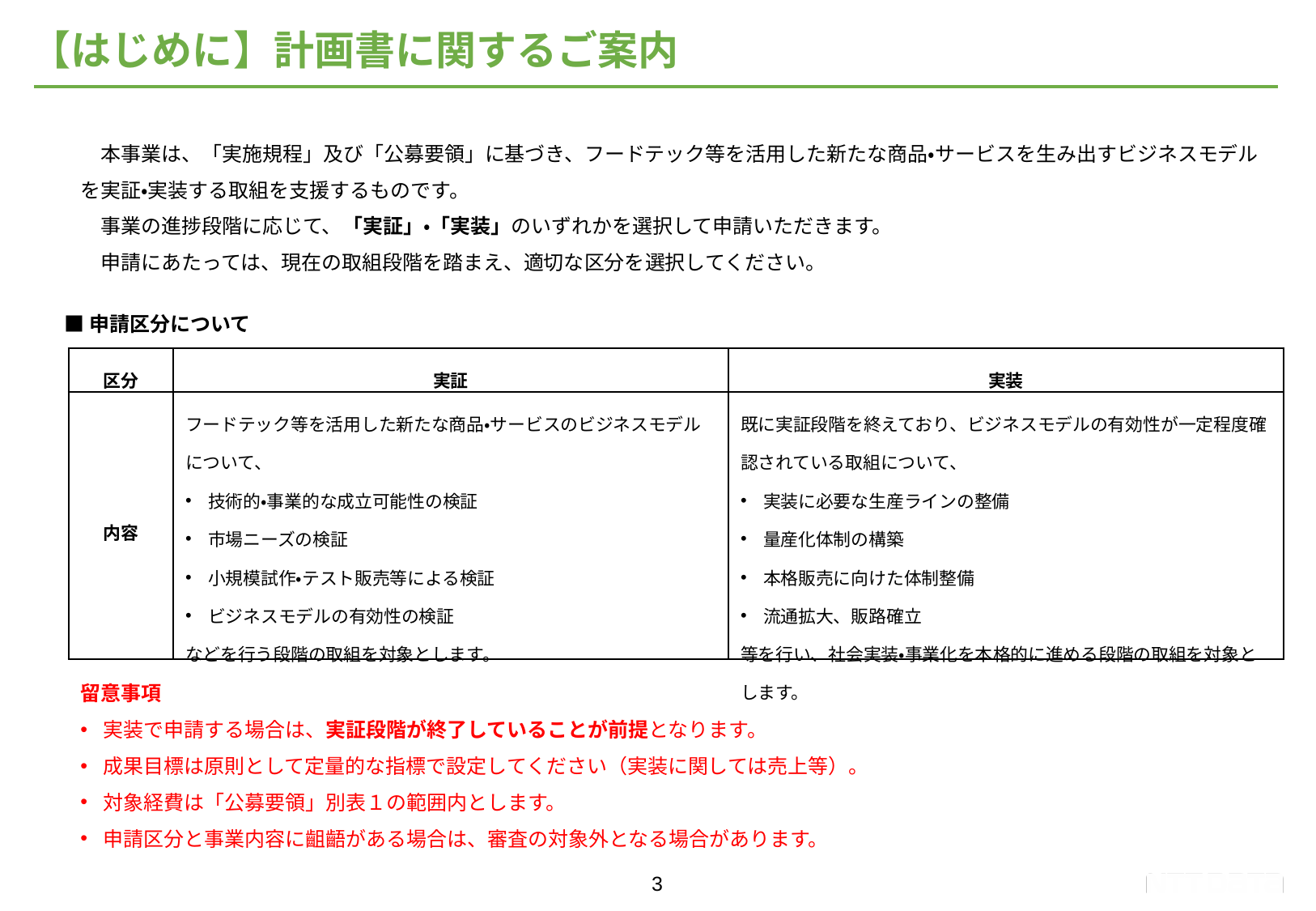

# 【はじめに】計画書に関するご案内
　本事業は、「実施規程」及び「公募要領」に基づき、フードテック等を活用した新たな商品・サービスを生み出すビジネスモデルを実証・実装する取組を支援するものです。
　事業の進捗段階に応じて、「実証」・「実装」のいずれかを選択して申請いただきます。
　申請にあたっては、現在の取組段階を踏まえ、適切な区分を選択してください。

■申請区分について
| 区分 | 実証 | 実装 |
| --- | --- | --- |
| 内容 | フードテック等を活用した新たな商品・サービスのビジネスモデルについて、 技術的・事業的な成立可能性の検証 市場ニーズの検証 小規模試作・テスト販売等による検証 ビジネスモデルの有効性の検証 などを行う段階の取組を対象とします。 | 既に実証段階を終えており、ビジネスモデルの有効性が一定程度確認されている取組について、 実装に必要な生産ラインの整備 量産化体制の構築 本格販売に向けた体制整備 流通拡大、販路確立 等を行い、社会実装・事業化を本格的に進める段階の取組を対象とします。 |
留意事項
実装で申請する場合は、実証段階が終了していることが前提となります。
成果目標は原則として定量的な指標で設定してください（実装に関しては売上等）。
対象経費は「公募要領」別表１の範囲内とします。
申請区分と事業内容に齟齬がある場合は、審査の対象外となる場合があります。